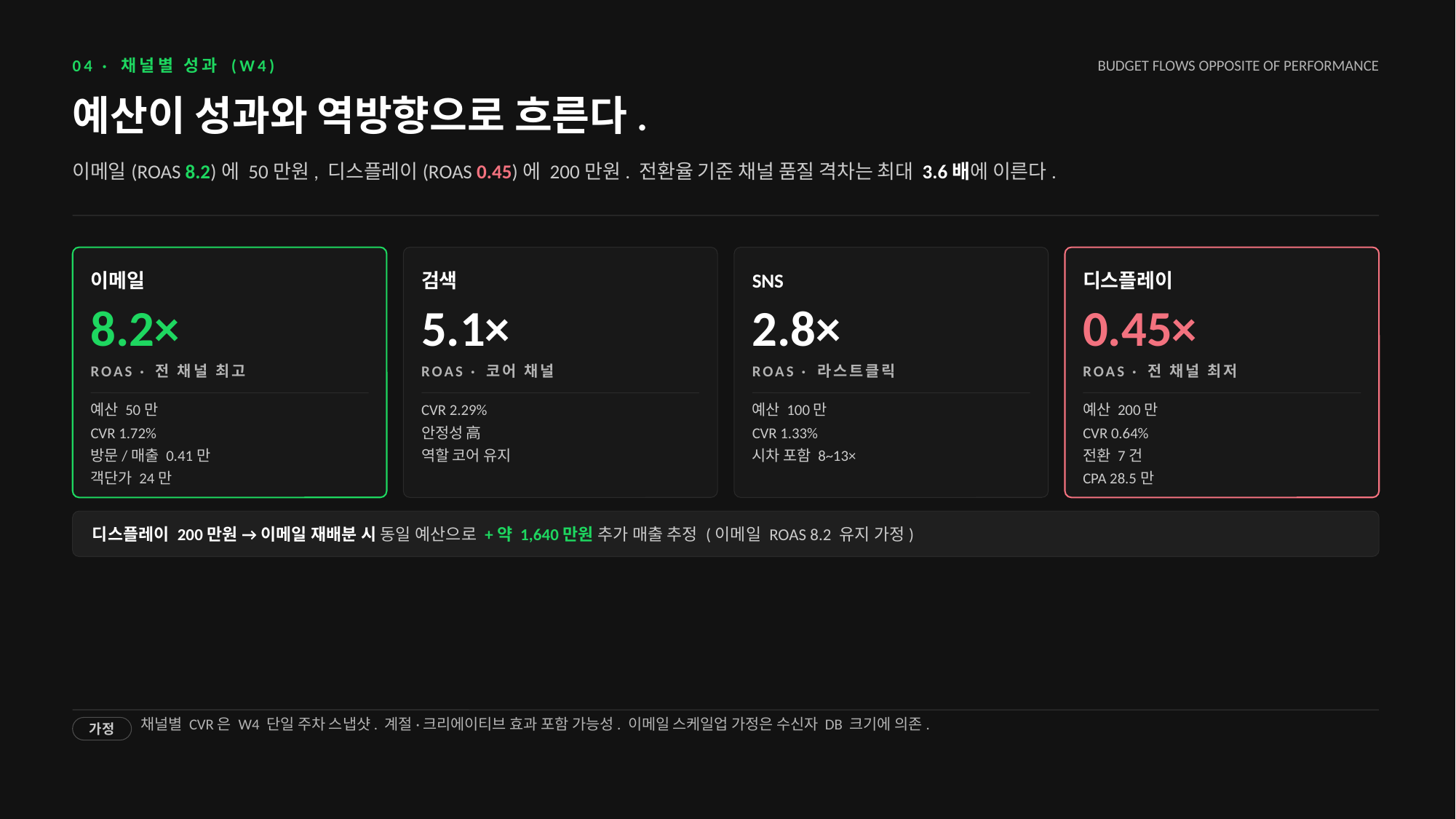

04 · 채널별 성과 (W4)
BUDGET FLOWS OPPOSITE OF PERFORMANCE
예산이 성과와 역방향으로 흐른다.
이메일(ROAS 8.2)에 50만원, 디스플레이(ROAS 0.45)에 200만원. 전환율 기준 채널 품질 격차는 최대 3.6배에 이른다.

이메일
검색
SNS
디스플레이
8.2×
5.1×
2.8×
0.45×
ROAS · 전 채널 최고
ROAS · 코어 채널
ROAS · 라스트클릭
ROAS · 전 채널 최저

예산 50만
CVR 2.29%
예산 100만
예산 200만
CVR 1.72%
안정성 高
CVR 1.33%
CVR 0.64%
방문/매출 0.41만
역할 코어 유지
시차 포함 8~13×
전환 7건
객단가 24만
CPA 28.5만

디스플레이 200만원 → 이메일 재배분 시 동일 예산으로 +약 1,640만원 추가 매출 추정 (이메일 ROAS 8.2 유지 가정)

채널별 CVR은 W4 단일 주차 스냅샷. 계절·크리에이티브 효과 포함 가능성. 이메일 스케일업 가정은 수신자 DB 크기에 의존.

가정